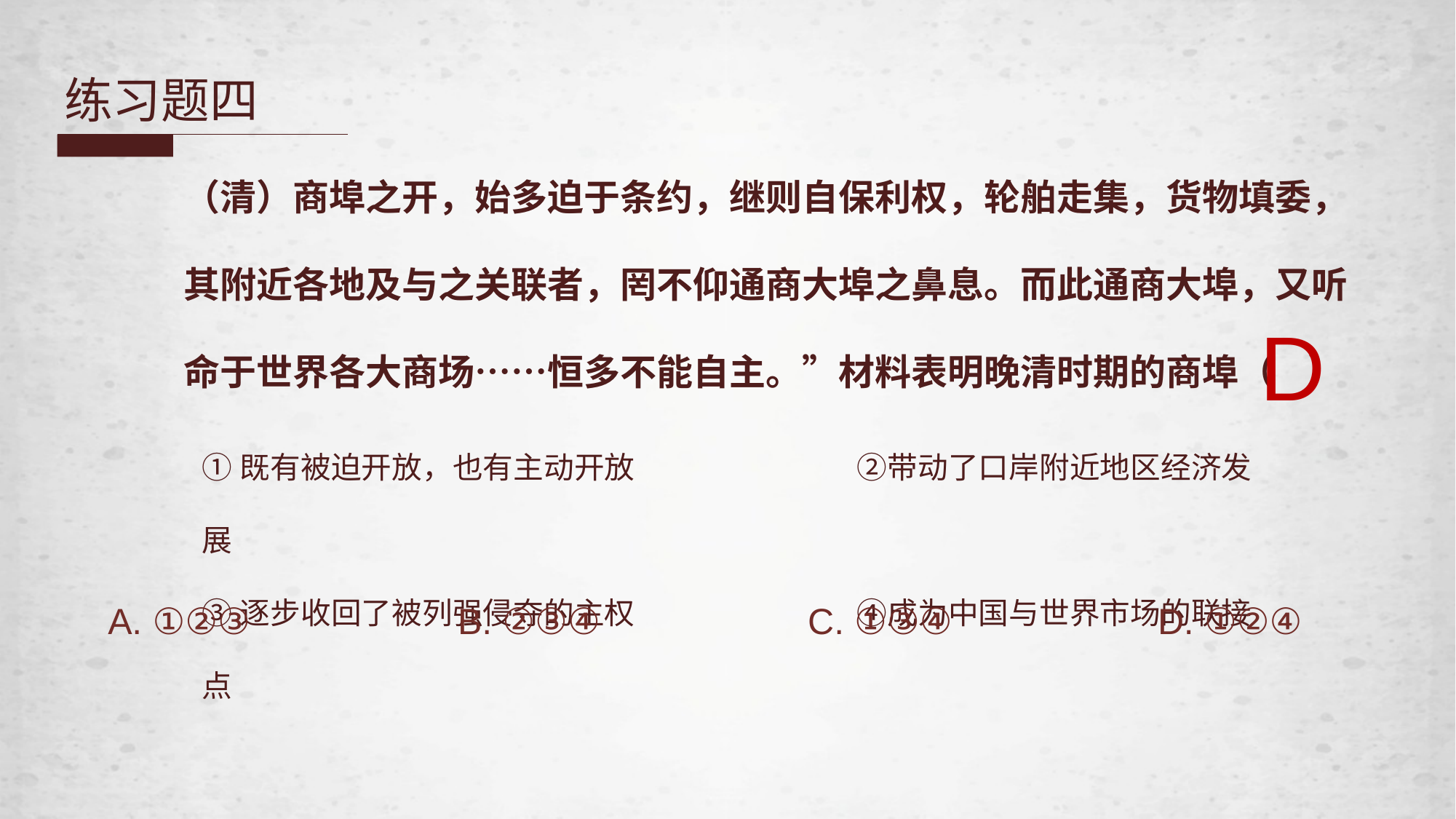

练习题四
（清）商埠之开，始多迫于条约，继则自保利权，轮舶走集，货物填委，其附近各地及与之关联者，罔不仰通商大埠之鼻息。而此通商大埠，又听命于世界各大商场……恒多不能自主。”材料表明晚清时期的商埠（    ）

D
①既有被迫开放，也有主动开放 		②带动了口岸附近地区经济发展
③逐步收回了被列强侵夺的主权 		④成为中国与世界市场的联接点
A. ①②③
B. ②③④
C. ①③④
D. ①②④